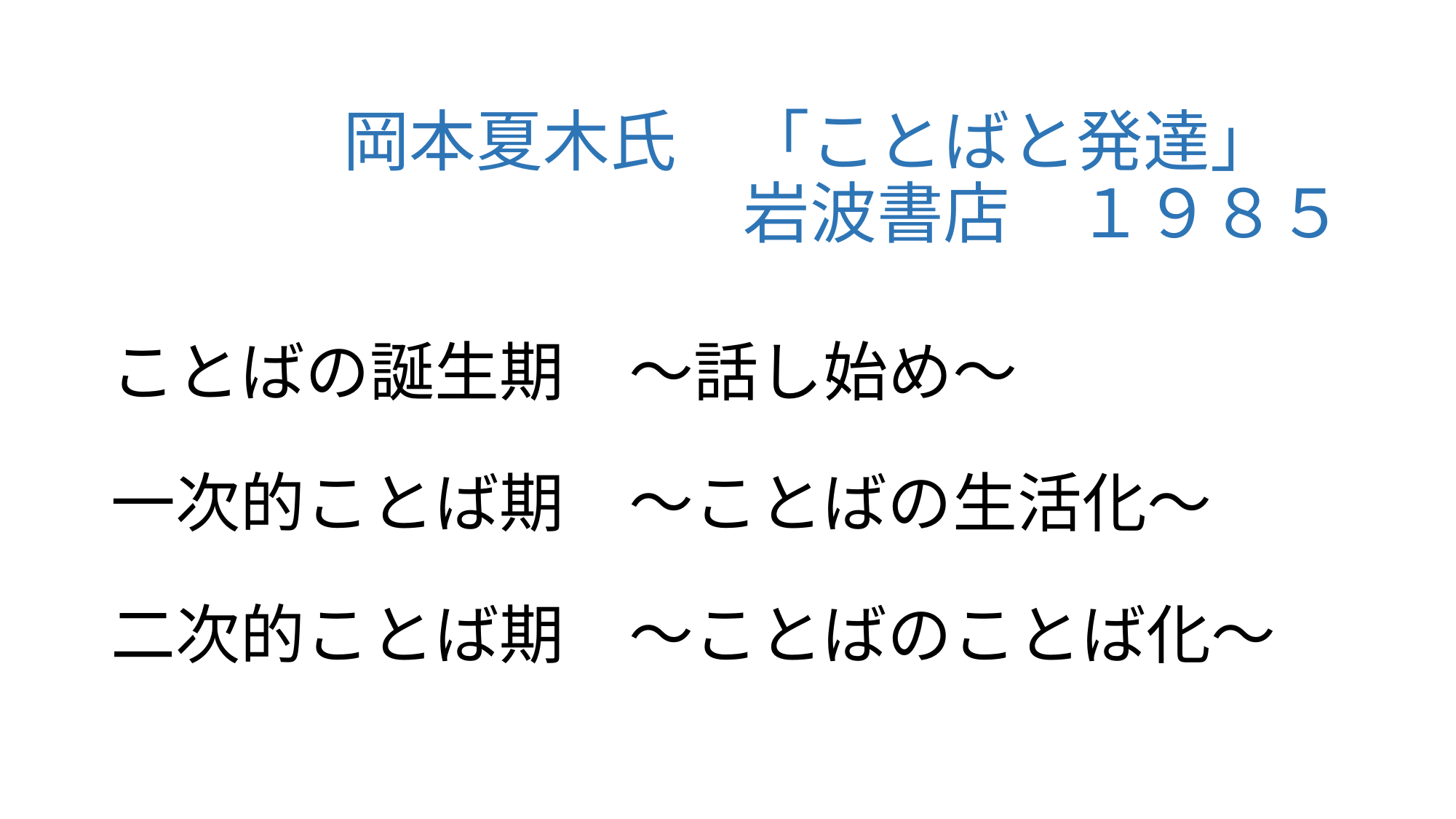

# 岡本夏木氏　「ことばと発達」　 岩波書店　１９８５
ことばの誕生期　～話し始め～
一次的ことば期　～ことばの生活化～
二次的ことば期　～ことばのことば化～